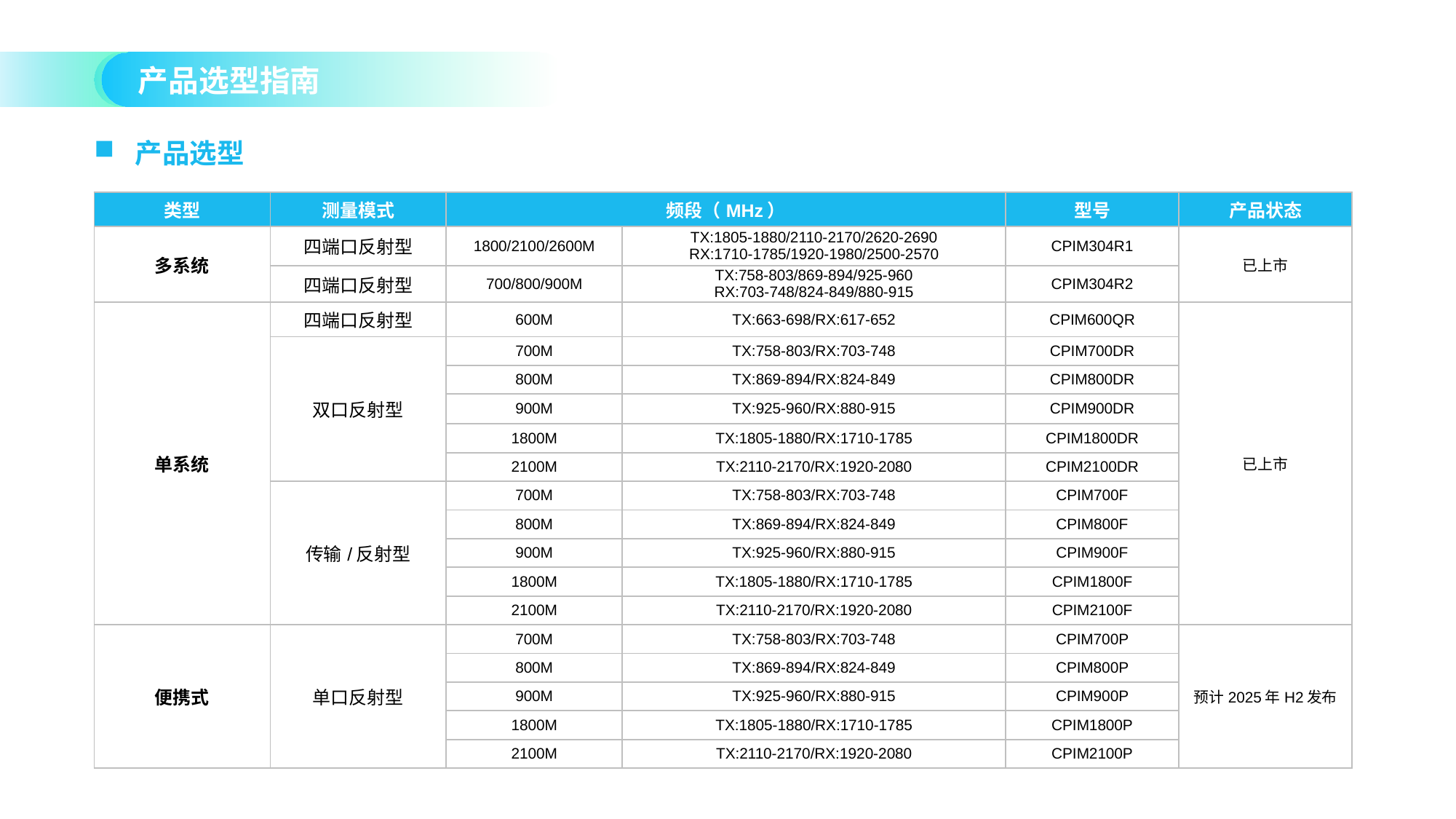

产品选型指南
产品选型
| 类型 | 测量模式 | 频段（MHz） |  | 型号 | 产品状态 |
| --- | --- | --- | --- | --- | --- |
| 多系统 | 四端口反射型 | 1800/2100/2600M | TX:1805-1880/2110-2170/2620-2690 RX:1710-1785/1920-1980/2500-2570 | CPIM304R1 | 已上市 |
|  | 四端口反射型 | 700/800/900M | TX:758-803/869-894/925-960 RX:703-748/824-849/880-915 | CPIM304R2 |  |
| 单系统 | 四端口反射型 | 600M | TX:663-698/RX:617-652 | CPIM600QR | 已上市 |
|  | 双口反射型 | 700M | TX:758-803/RX:703-748 | CPIM700DR |  |
|  |  | 800M | TX:869-894/RX:824-849 | CPIM800DR |  |
|  |  | 900M | TX:925-960/RX:880-915 | CPIM900DR |  |
|  |  | 1800M | TX:1805-1880/RX:1710-1785 | CPIM1800DR |  |
|  |  | 2100M | TX:2110-2170/RX:1920-2080 | CPIM2100DR |  |
|  | 传输/反射型 | 700M | TX:758-803/RX:703-748 | CPIM700F |  |
|  |  | 800M | TX:869-894/RX:824-849 | CPIM800F |  |
|  |  | 900M | TX:925-960/RX:880-915 | CPIM900F |  |
|  |  | 1800M | TX:1805-1880/RX:1710-1785 | CPIM1800F |  |
|  |  | 2100M | TX:2110-2170/RX:1920-2080 | CPIM2100F |  |
| 便携式 | 单口反射型 | 700M | TX:758-803/RX:703-748 | CPIM700P | 预计2025年H2发布 |
|  |  | 800M | TX:869-894/RX:824-849 | CPIM800P |  |
|  |  | 900M | TX:925-960/RX:880-915 | CPIM900P |  |
|  |  | 1800M | TX:1805-1880/RX:1710-1785 | CPIM1800P |  |
|  |  | 2100M | TX:2110-2170/RX:1920-2080 | CPIM2100P |  |